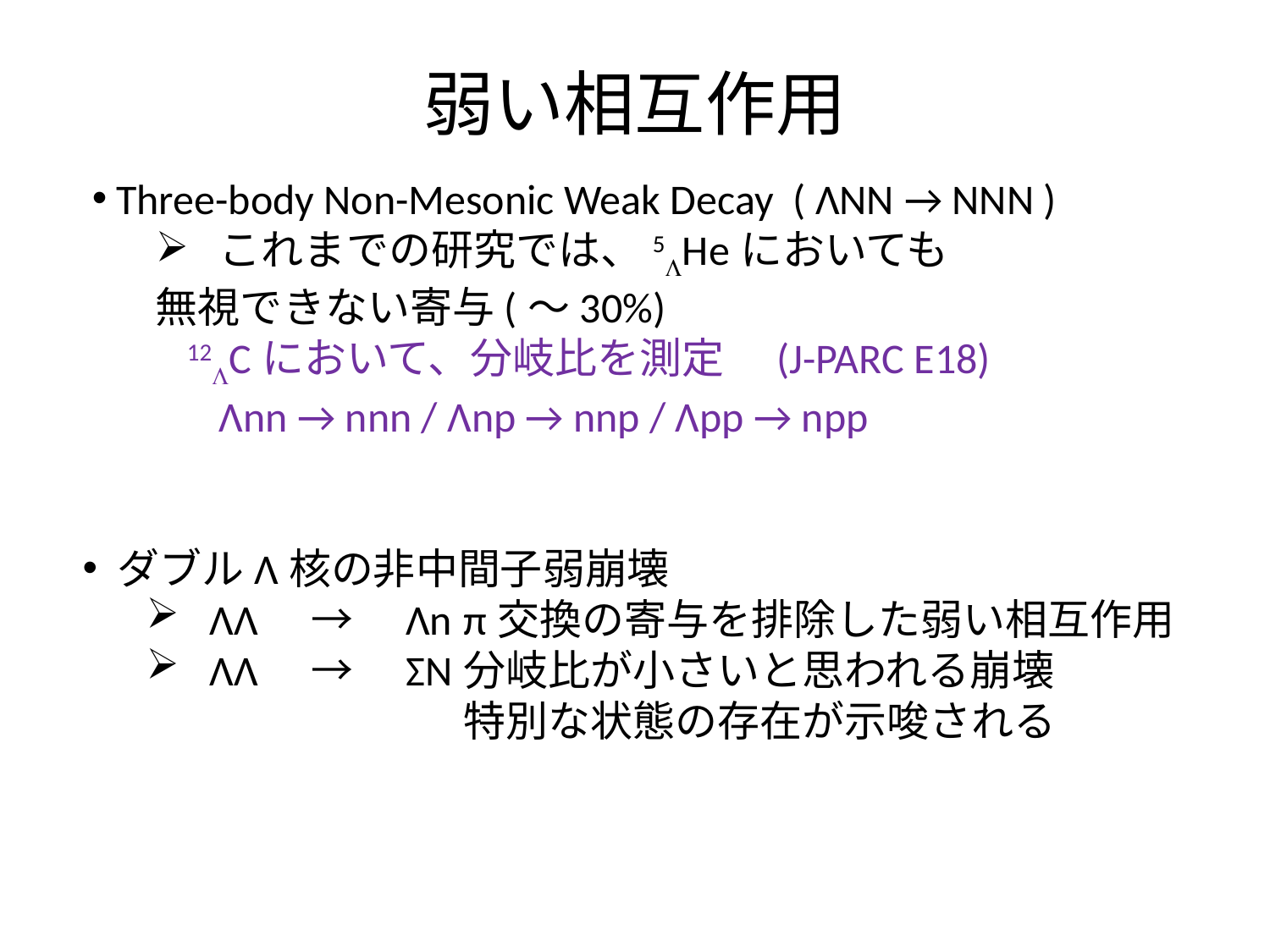

# 弱い相互作用
 Three-body Non-Mesonic Weak Decay  ( ΛNN → NNN )
これまでの研究では、5ΛHeにおいても
無視できない寄与(～30%)
　　12ΛCにおいて、分岐比を測定　(J-PARC E18)
	Λnn → nnn / Λnp → nnp / Λpp → npp

 ダブルΛ核の非中間子弱崩壊
ΛΛ　→　Λn	π交換の寄与を排除した弱い相互作用
ΛΛ　→　ΣN	分岐比が小さいと思われる崩壊
			特別な状態の存在が示唆される